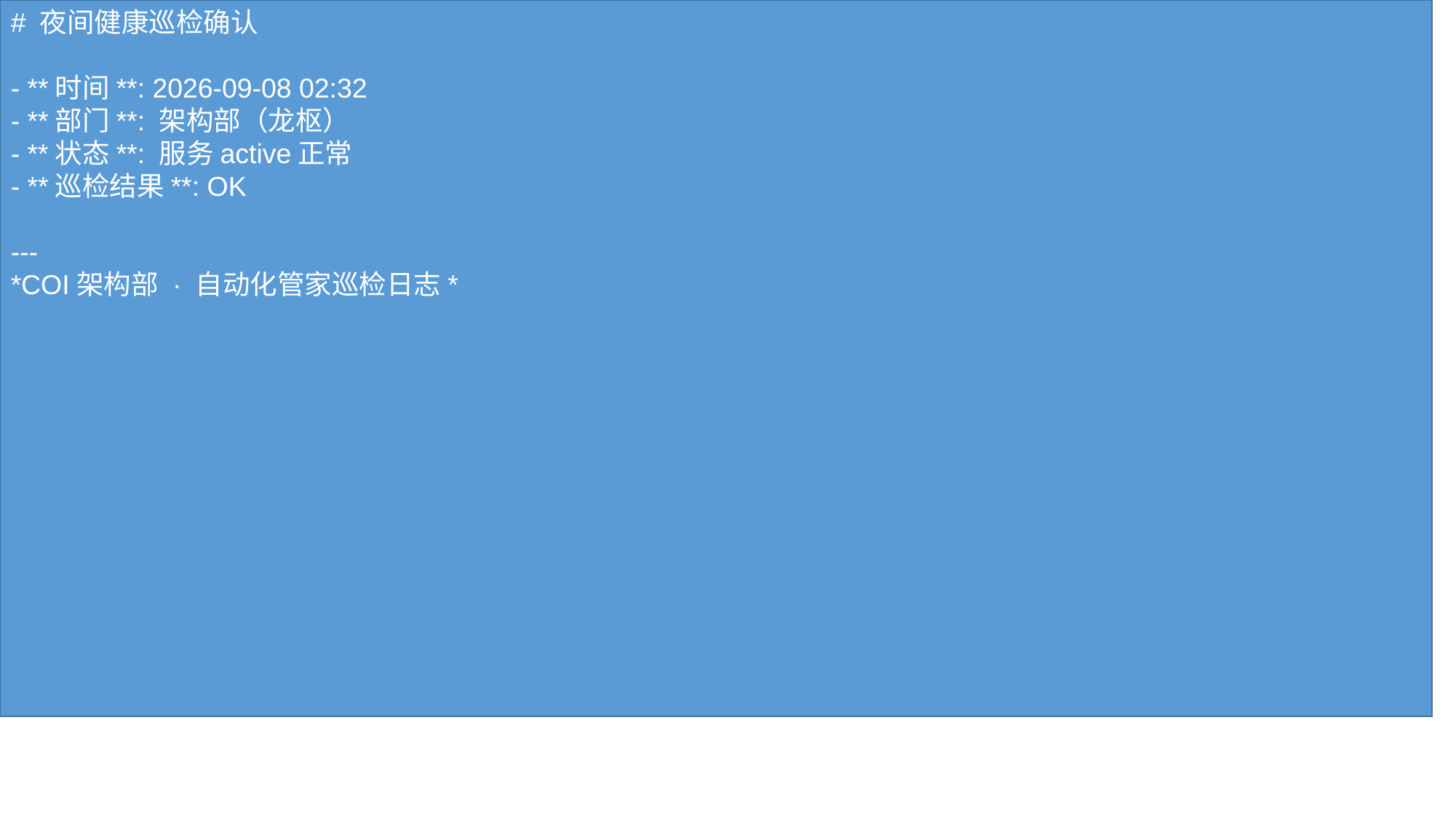

# 夜间健康巡检确认 - **时间**: 2026-09-08 02:32 - **部门**: 架构部（龙枢） - **状态**: 服务active正常 - **巡检结果**: OK --- *COI架构部 · 自动化管家巡检日志*
#